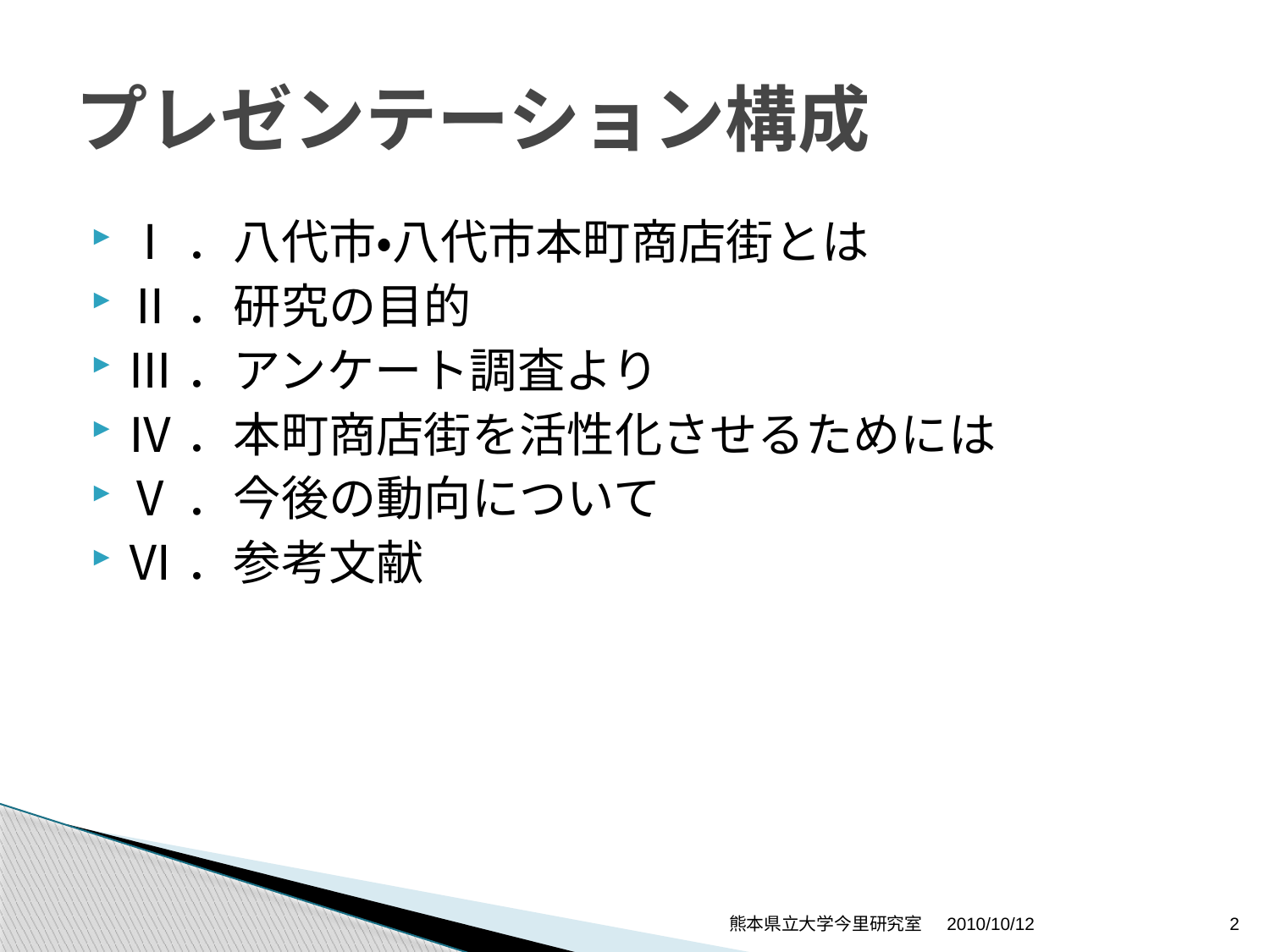

# プレゼンテーション構成
Ⅰ．八代市・八代市本町商店街とは
Ⅱ．研究の目的
Ⅲ．アンケート調査より
Ⅳ．本町商店街を活性化させるためには
Ⅴ．今後の動向について
Ⅵ．参考文献

熊本県立大学今里研究室
2010/10/12
2